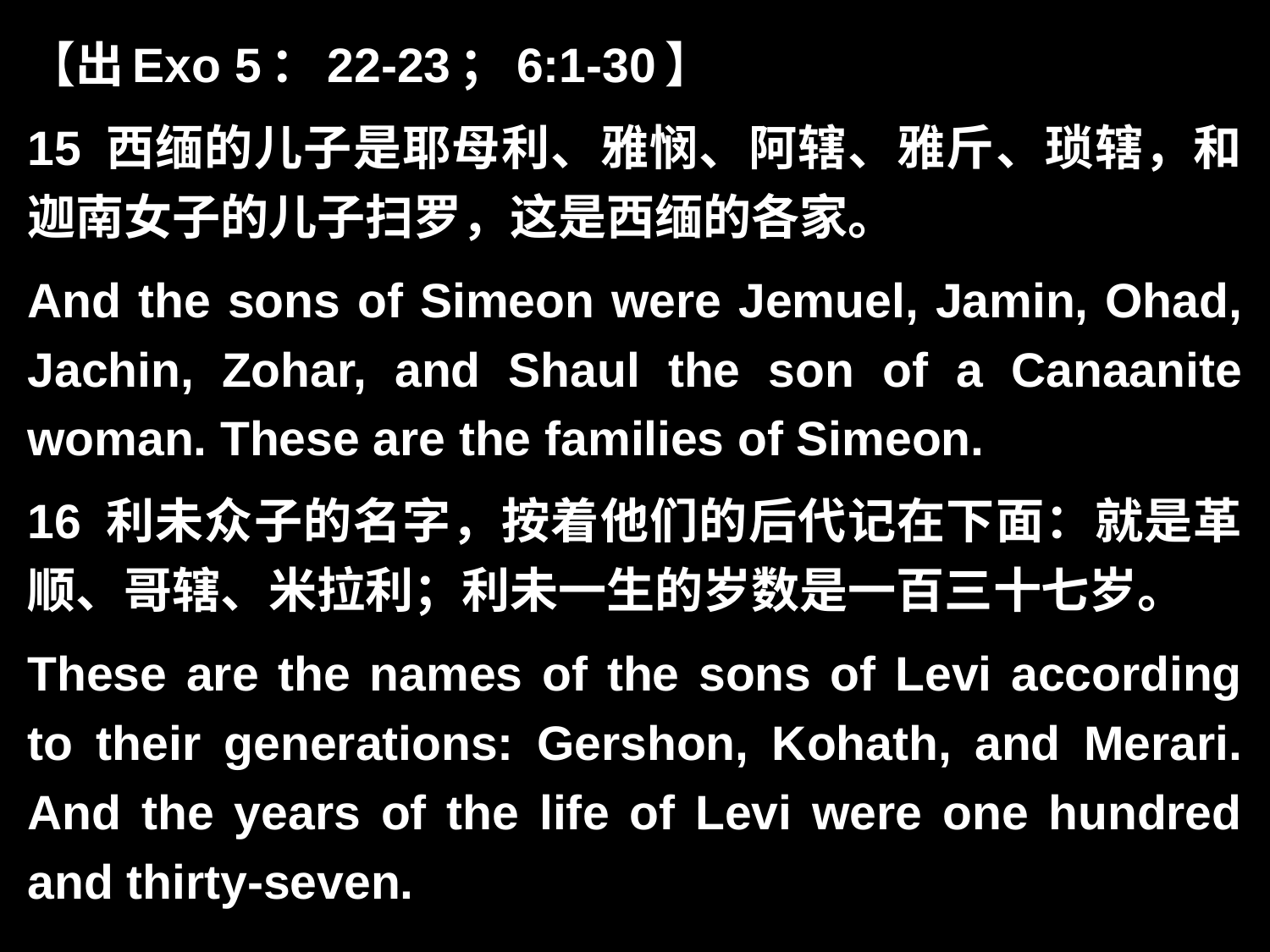

【出Exo 5：22-23；6:1-30】
15 西缅的儿子是耶母利、雅悯、阿辖、雅斤、琐辖，和迦南女子的儿子扫罗，这是西缅的各家。
And the sons of Simeon were Jemuel, Jamin, Ohad, Jachin, Zohar, and Shaul the son of a Canaanite woman. These are the families of Simeon.
16 利未众子的名字，按着他们的后代记在下面：就是革顺、哥辖、米拉利；利未一生的岁数是一百三十七岁。
These are the names of the sons of Levi according to their generations: Gershon, Kohath, and Merari. And the years of the life of Levi were one hundred and thirty-seven.